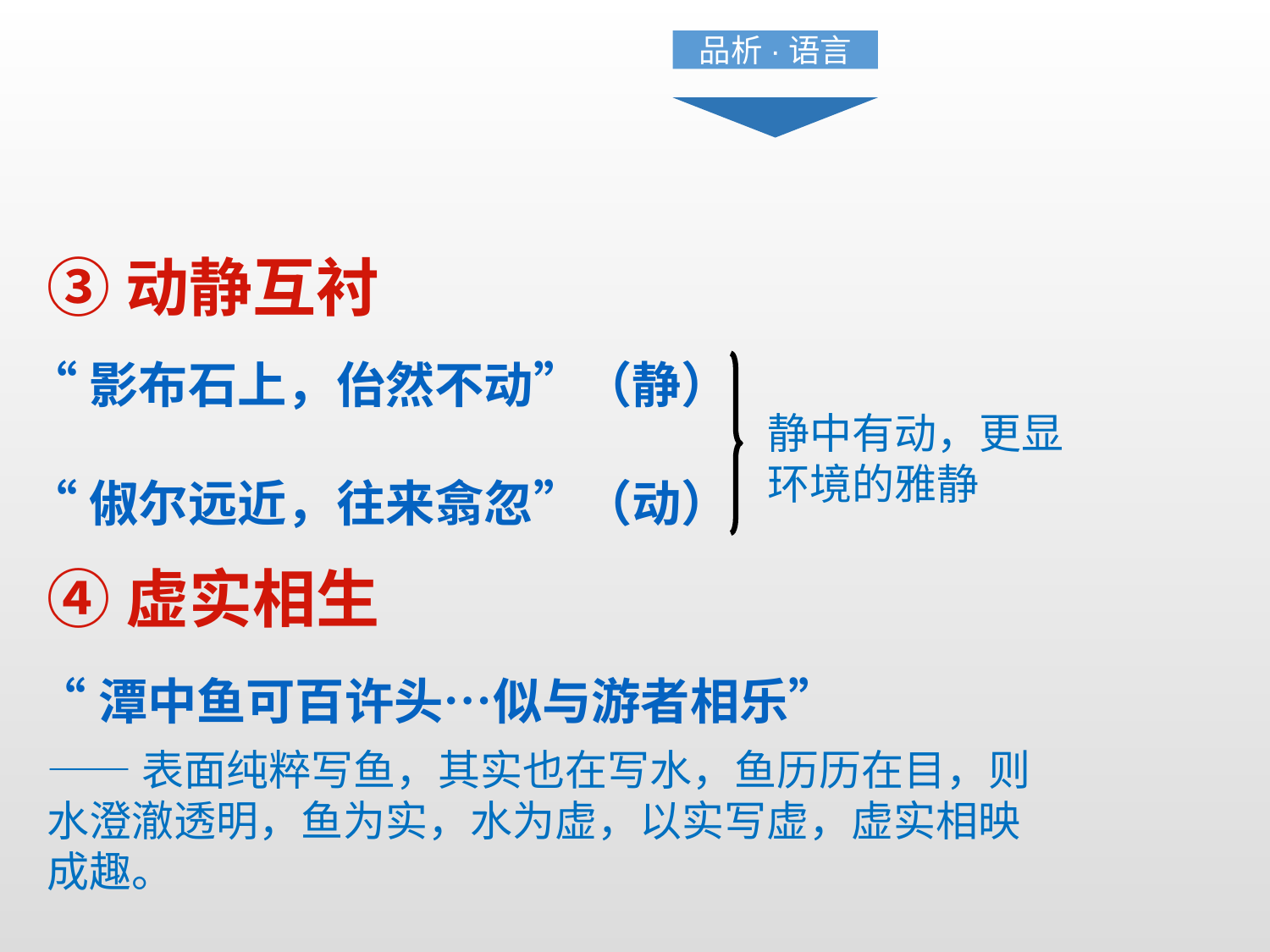

品析·语言

③动静互衬
“影布石上，佁然不动”（静）

“俶尔远近，往来翕忽”（动）

静中有动，更显环境的雅静
④虚实相生
“潭中鱼可百许头…似与游者相乐”
——表面纯粹写鱼，其实也在写水，鱼历历在目，则水澄澈透明，鱼为实，水为虚，以实写虚，虚实相映成趣。